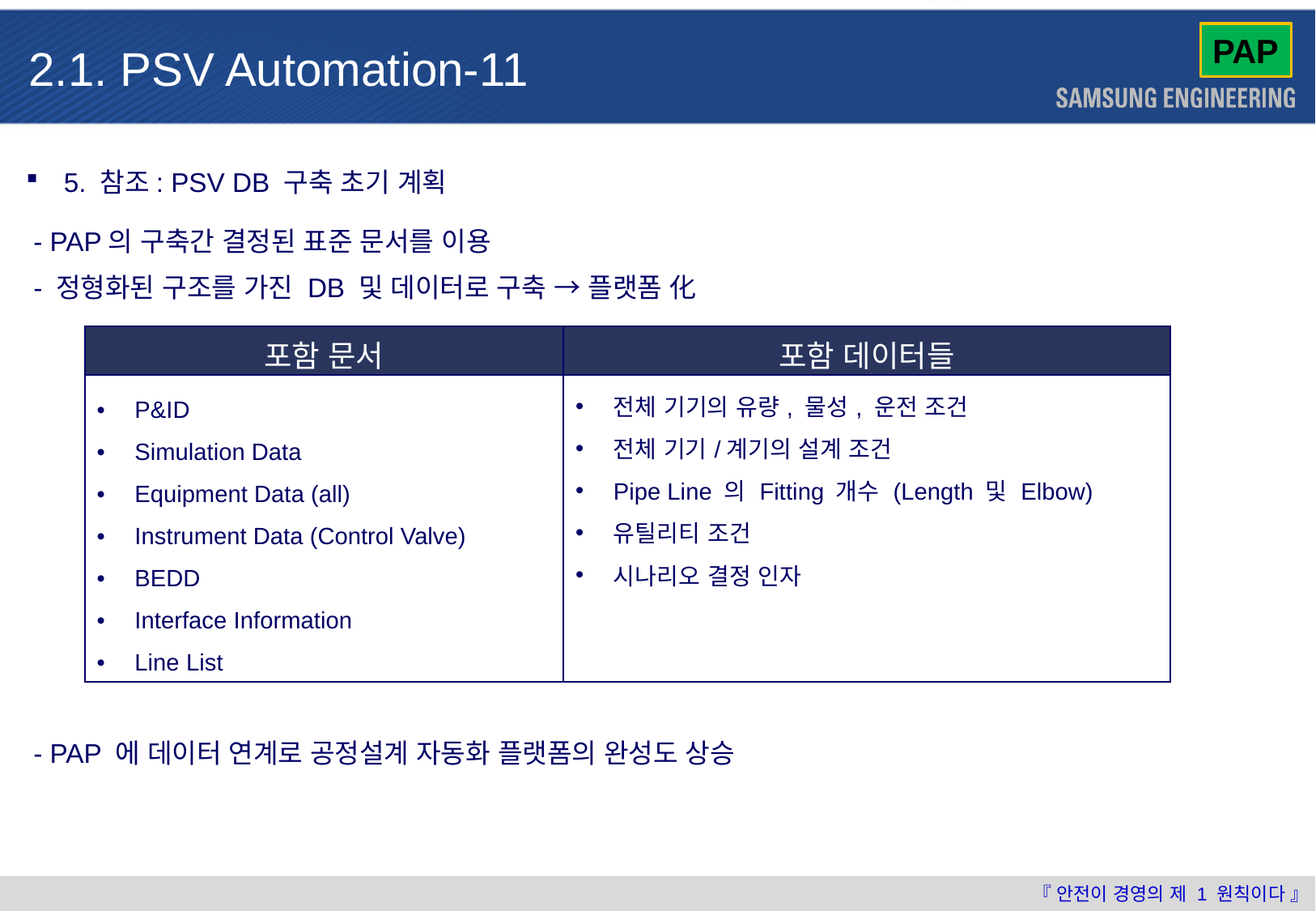

PAP
2.1. PSV Automation-11
5. 참조: PSV DB 구축 초기 계획
- PAP의 구축간 결정된 표준 문서를 이용
- 정형화된 구조를 가진 DB 및 데이터로 구축 → 플랫폼 化

| 포함 문서 | 포함 데이터들 |
| --- | --- |
| P&ID Simulation Data Equipment Data (all) Instrument Data (Control Valve) BEDD Interface Information Line List | 전체 기기의 유량, 물성, 운전 조건 전체 기기/계기의 설계 조건 Pipe Line 의 Fitting 개수 (Length 및 Elbow) 유틸리티 조건 시나리오 결정 인자 |
- PAP 에 데이터 연계로 공정설계 자동화 플랫폼의 완성도 상승